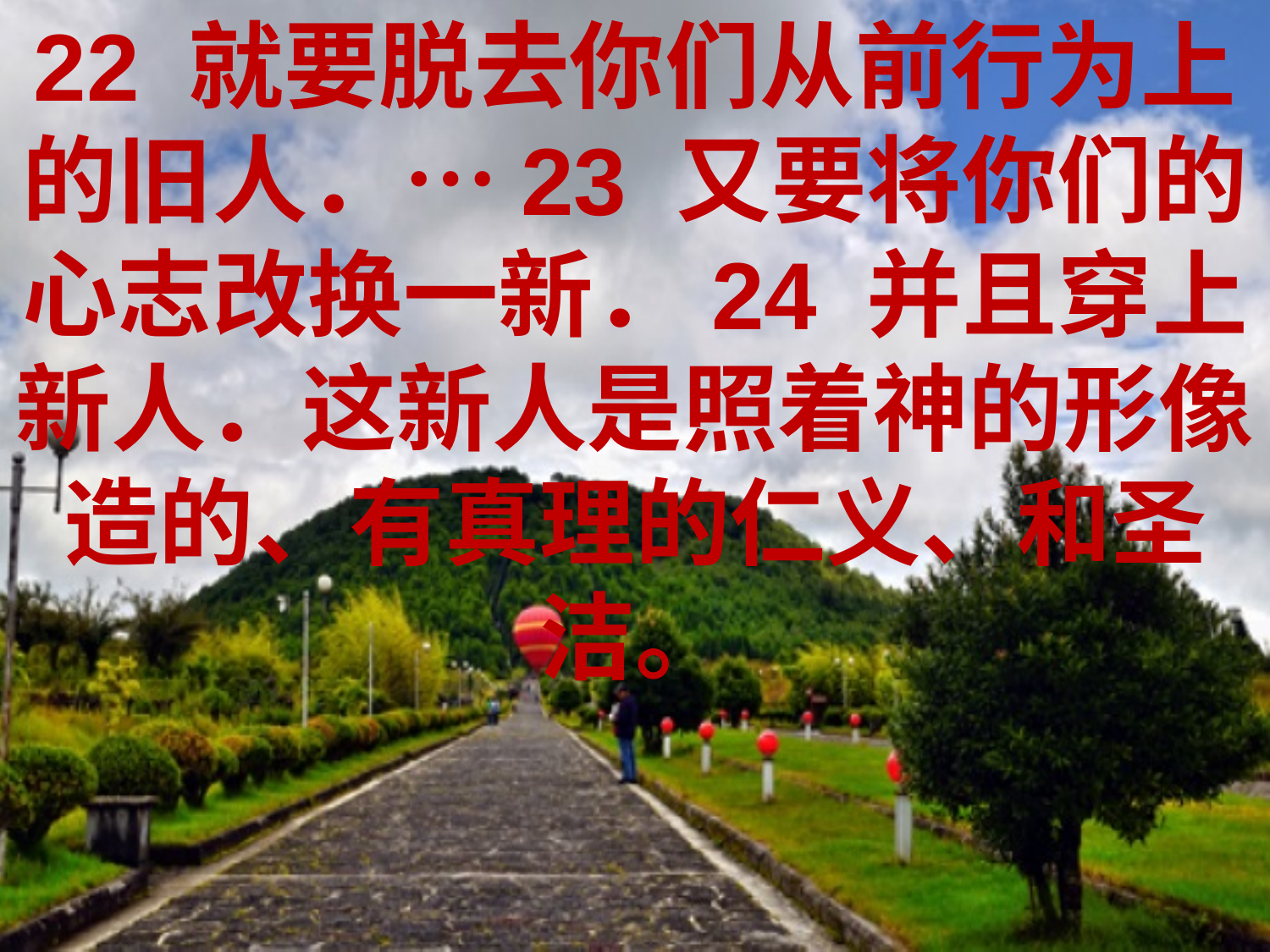

22 就要脱去你们从前行为上的旧人．…23 又要将你们的心志改换一新．24 并且穿上新人．这新人是照着神的形像造的、有真理的仁义、和圣洁。